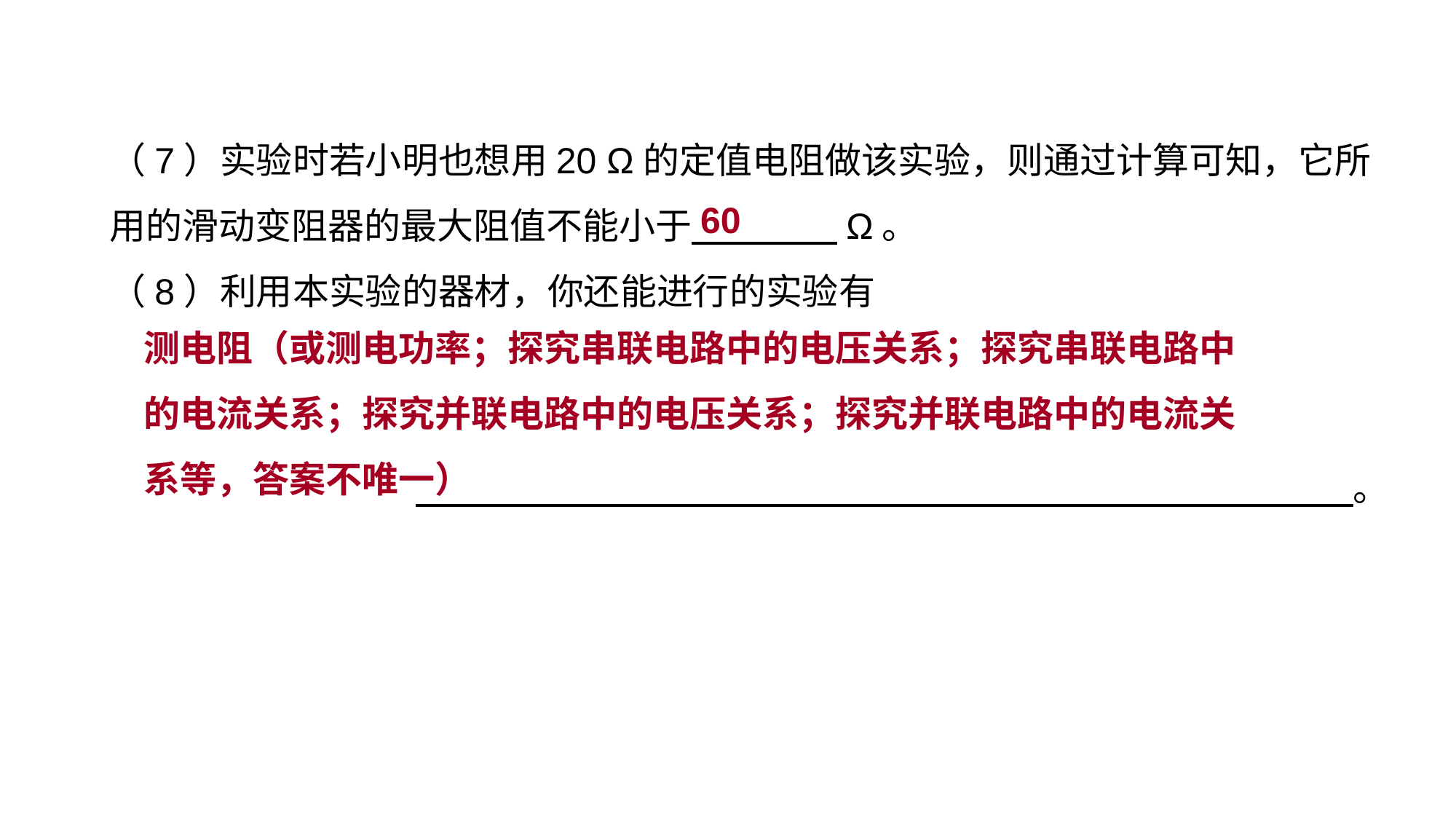

（7）实验时若小明也想用20 Ω的定值电阻做该实验，则通过计算可知，它所用的滑动变阻器的最大阻值不能小于　　　　Ω。
（8）利用本实验的器材，你还能进行的实验有

　                                                                                                              。
60
实验突破 素养提升
测电阻（或测电功率；探究串联电路中的电压关系；探究串联电路中的电流关系；探究并联电路中的电压关系；探究并联电路中的电流关系等，答案不唯一）